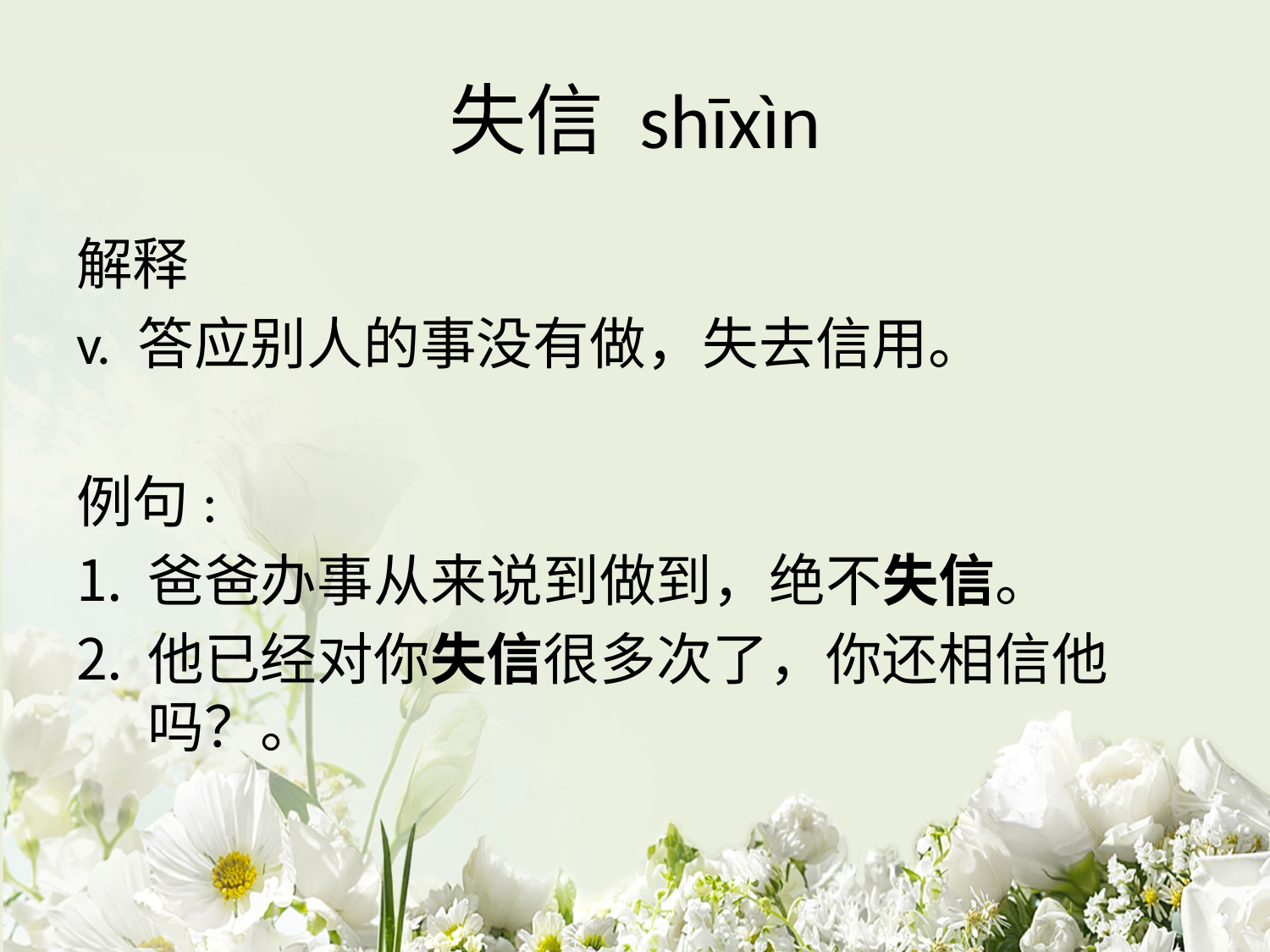

# 失信 shīxìn
解释
v. 答应别人的事没有做，失去信用。

例句:
爸爸办事从来说到做到，绝不失信。
他已经对你失信很多次了，你还相信他吗？。